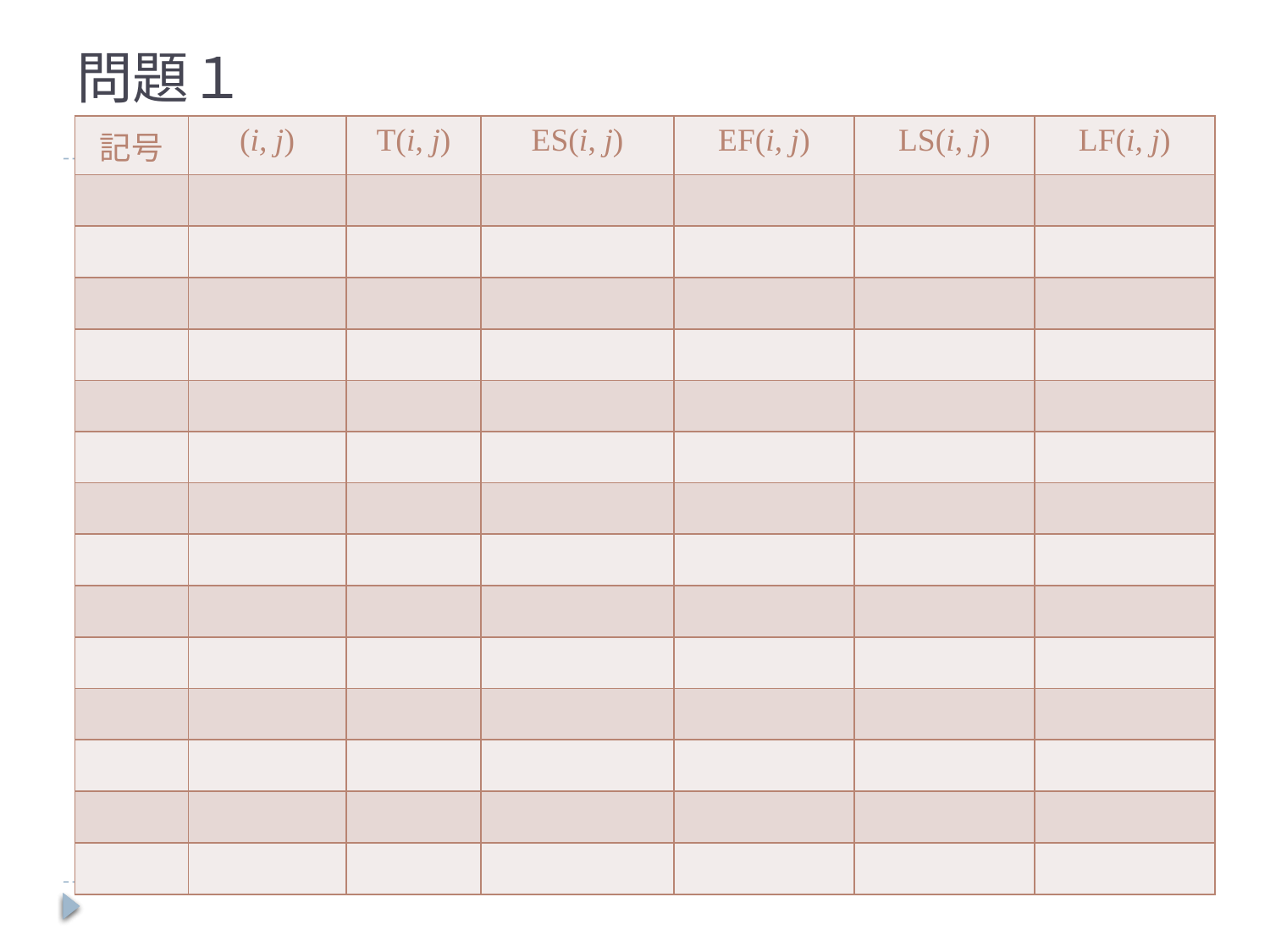

# 問題１
| 記号 | (i, j) | T(i, j) | ES(i, j) | EF(i, j) | LS(i, j) | LF(i, j) |
| --- | --- | --- | --- | --- | --- | --- |
|  |  |  |  |  |  |  |
|  |  |  |  |  |  |  |
|  |  |  |  |  |  |  |
|  |  |  |  |  |  |  |
|  |  |  |  |  |  |  |
|  |  |  |  |  |  |  |
|  |  |  |  |  |  |  |
|  |  |  |  |  |  |  |
|  |  |  |  |  |  |  |
|  |  |  |  |  |  |  |
|  |  |  |  |  |  |  |
|  |  |  |  |  |  |  |
|  |  |  |  |  |  |  |
|  |  |  |  |  |  |  |